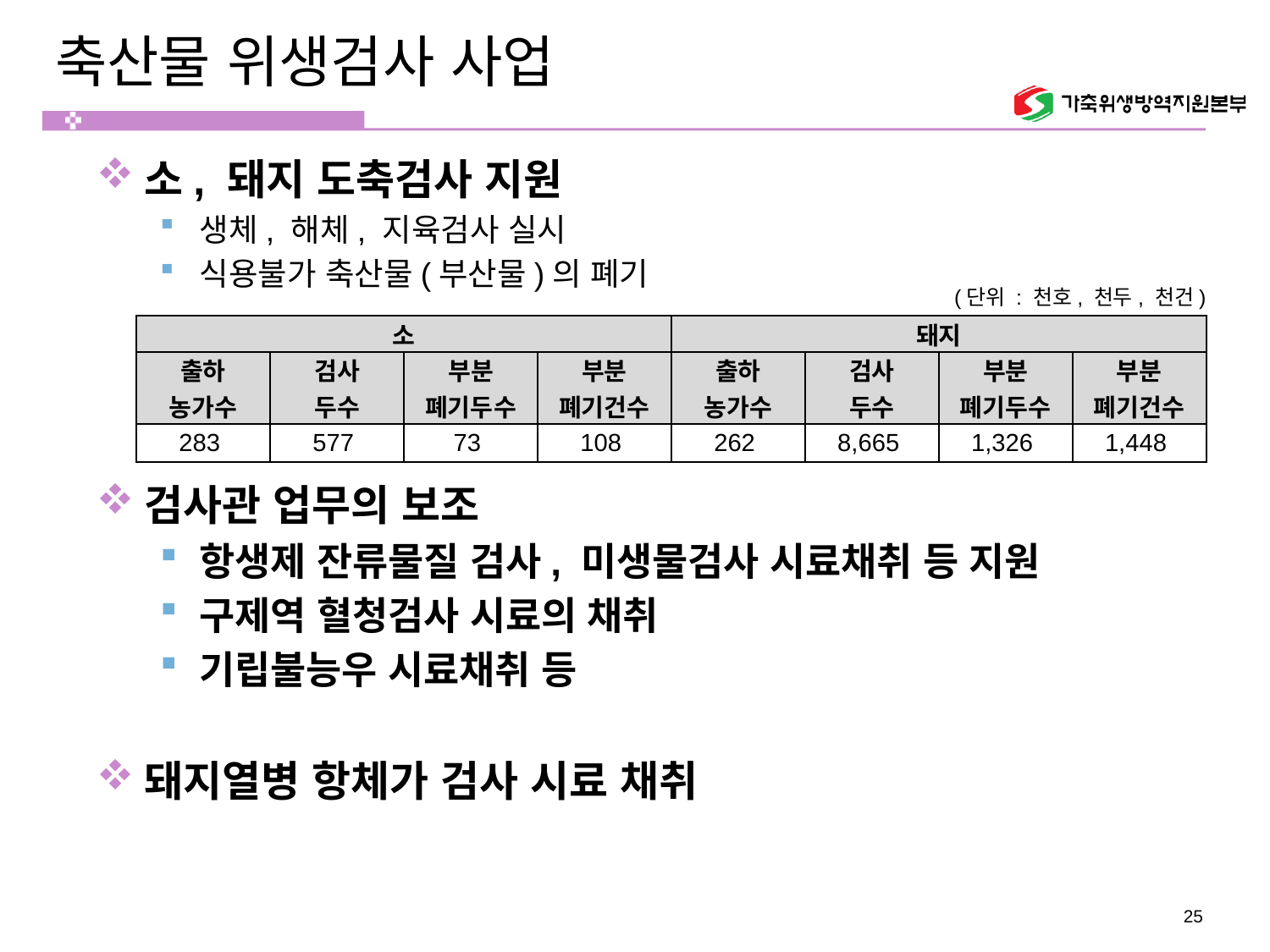

# 축산물 위생검사 사업
소, 돼지 도축검사 지원
생체, 해체, 지육검사 실시
식용불가 축산물(부산물)의 폐기

검사관 업무의 보조
항생제 잔류물질 검사, 미생물검사 시료채취 등 지원
구제역 혈청검사 시료의 채취
기립불능우 시료채취 등

돼지열병 항체가 검사 시료 채취
(단위 : 천호, 천두, 천건)
| 소 |  |  |  | 돼지 |  |  |  |
| --- | --- | --- | --- | --- | --- | --- | --- |
| 출하 농가수 | 검사 두수 | 부분 폐기두수 | 부분 폐기건수 | 출하 농가수 | 검사 두수 | 부분 폐기두수 | 부분 폐기건수 |
| 283 | 577 | 73 | 108 | 262 | 8,665 | 1,326 | 1,448 |
25